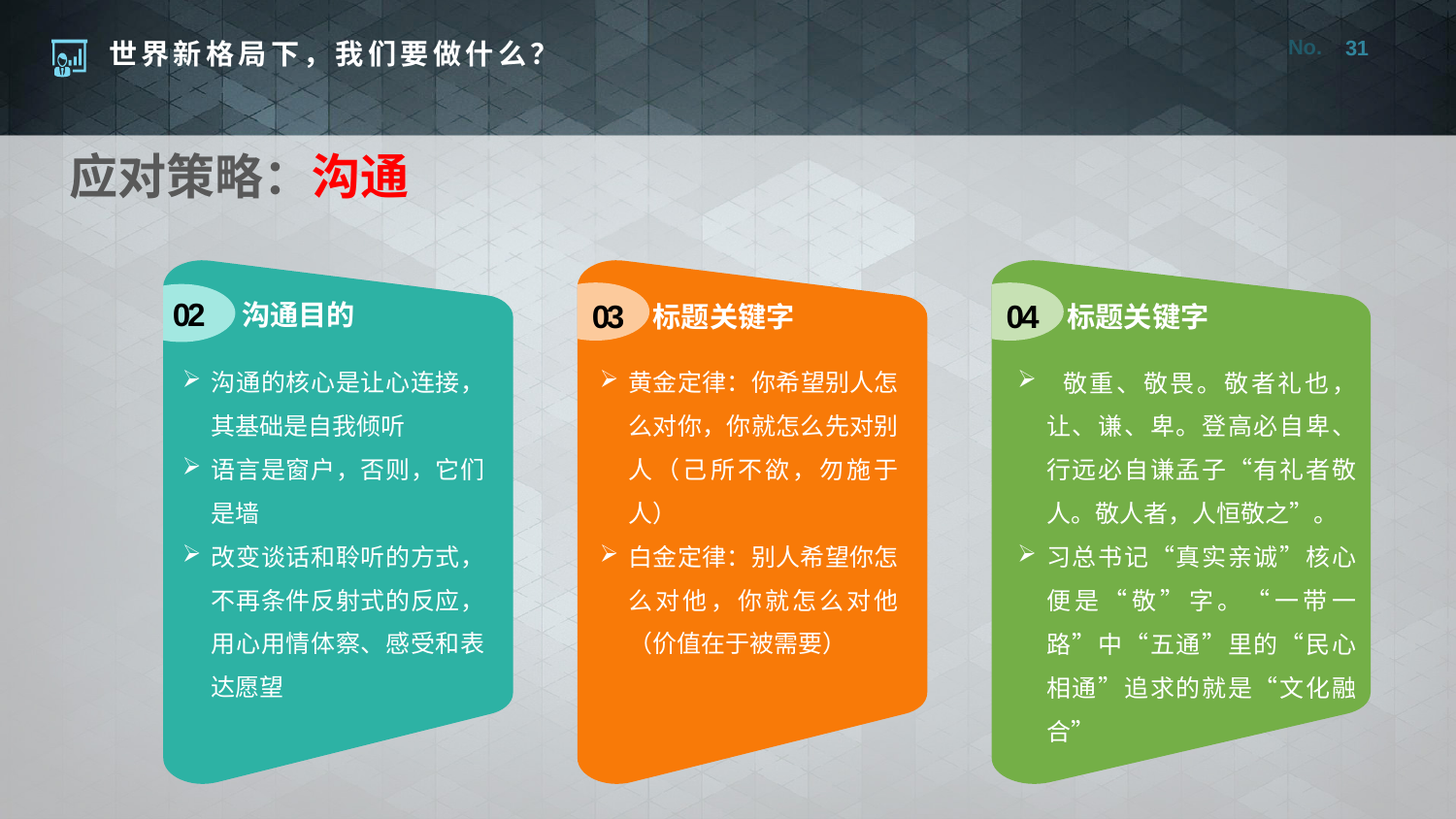

31
应对策略：沟通

沟通目的
标题关键字
标题关键字
02
03
04
沟通的核心是让心连接，其基础是自我倾听
语言是窗户，否则，它们是墙
改变谈话和聆听的方式，不再条件反射式的反应，用心用情体察、感受和表达愿望
黄金定律：你希望别人怎么对你，你就怎么先对别人（己所不欲，勿施于人）
白金定律：别人希望你怎么对他，你就怎么对他（价值在于被需要）
 敬重、敬畏。敬者礼也，让、谦、卑。登高必自卑、行远必自谦孟子“有礼者敬人。敬人者，人恒敬之”。
习总书记“真实亲诚”核心便是“敬”字。“一带一路”中“五通”里的“民心相通”追求的就是“文化融合”